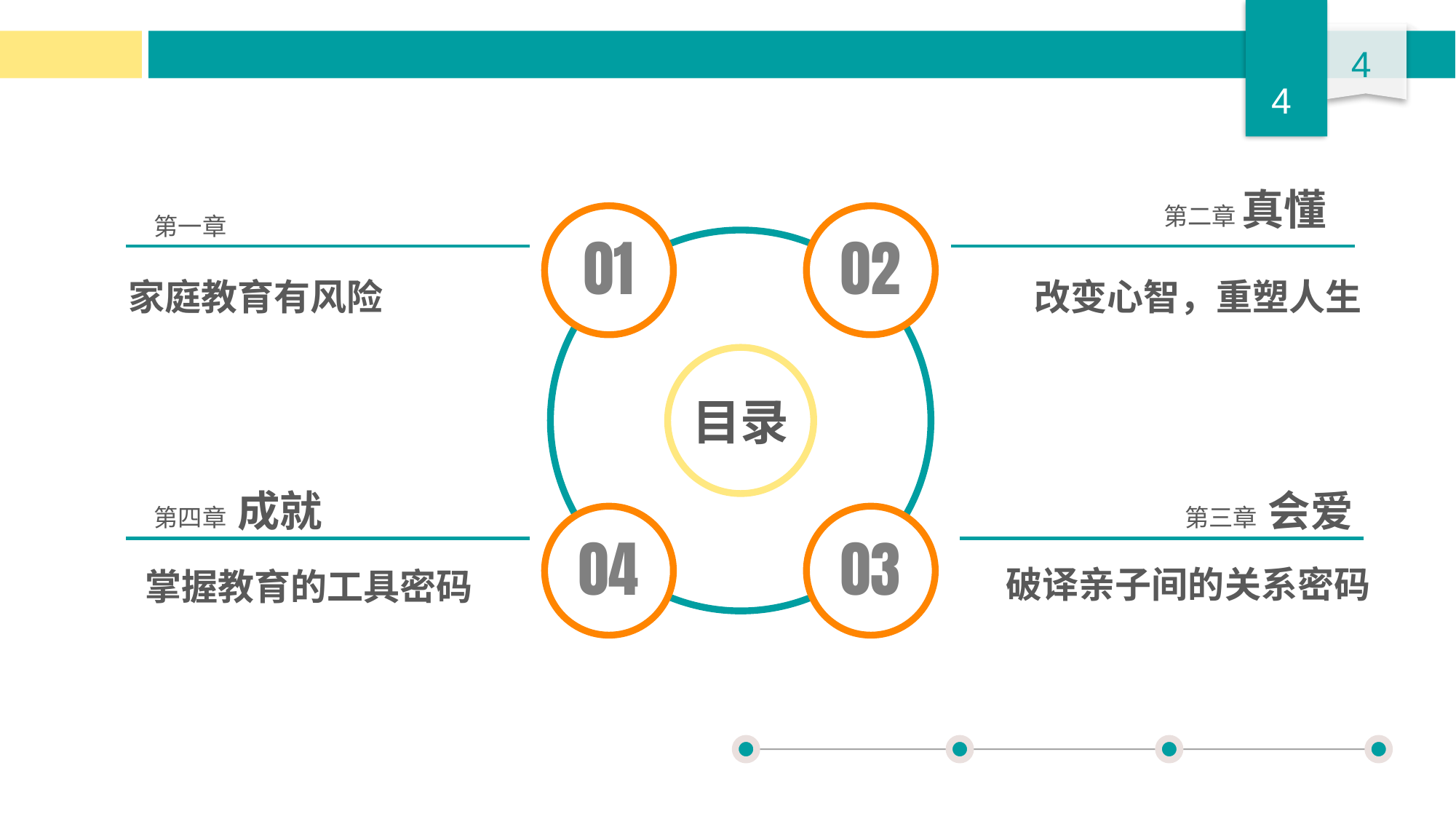

第二章 真懂
第一章
01
02

家庭教育有风险
 改变心智，重塑人生
目录
第四章  成就
第三章  会爱
04
03
破译亲子间的关系密码
掌握教育的工具密码